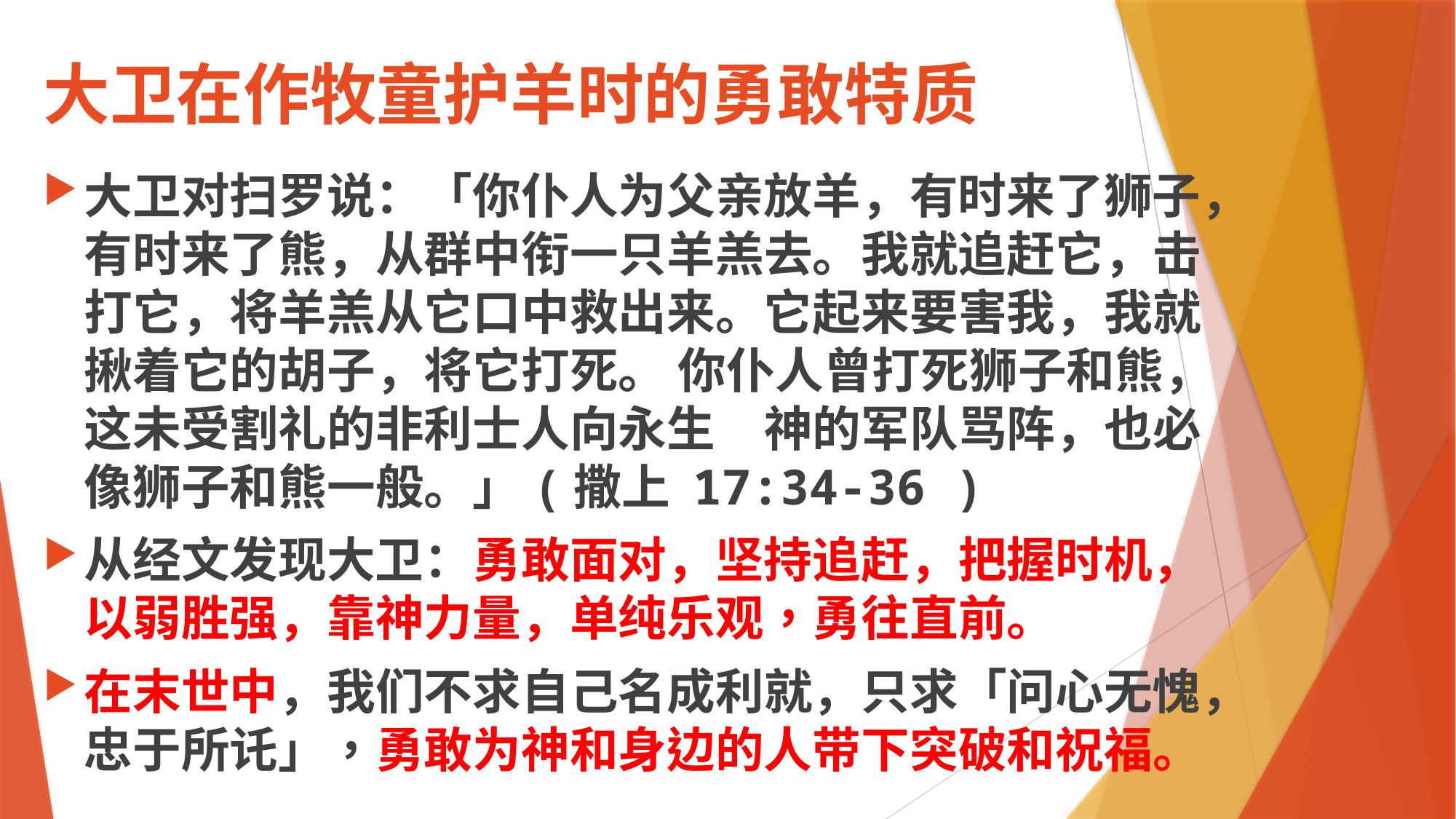

# 大卫在作牧童护羊时的勇敢特质
大卫对扫罗说：「你仆人为父亲放羊，有时来了狮子，有时来了熊，从群中衔一只羊羔去。我就追赶它，击打它，将羊羔从它口中救出来。它起来要害我，我就揪着它的胡子，将它打死。 你仆人曾打死狮子和熊，这未受割礼的非利士人向永生　神的军队骂阵，也必像狮子和熊一般。」(撒上 17:34-36 )
从经文发现大卫：勇敢面对，坚持追赶，把握时机，以弱胜强，靠神力量，单纯乐观，勇往直前。
在末世中，我们不求自己名成利就，只求「问心无愧，忠于所讬」，勇敢为神和身边的人带下突破和祝福。